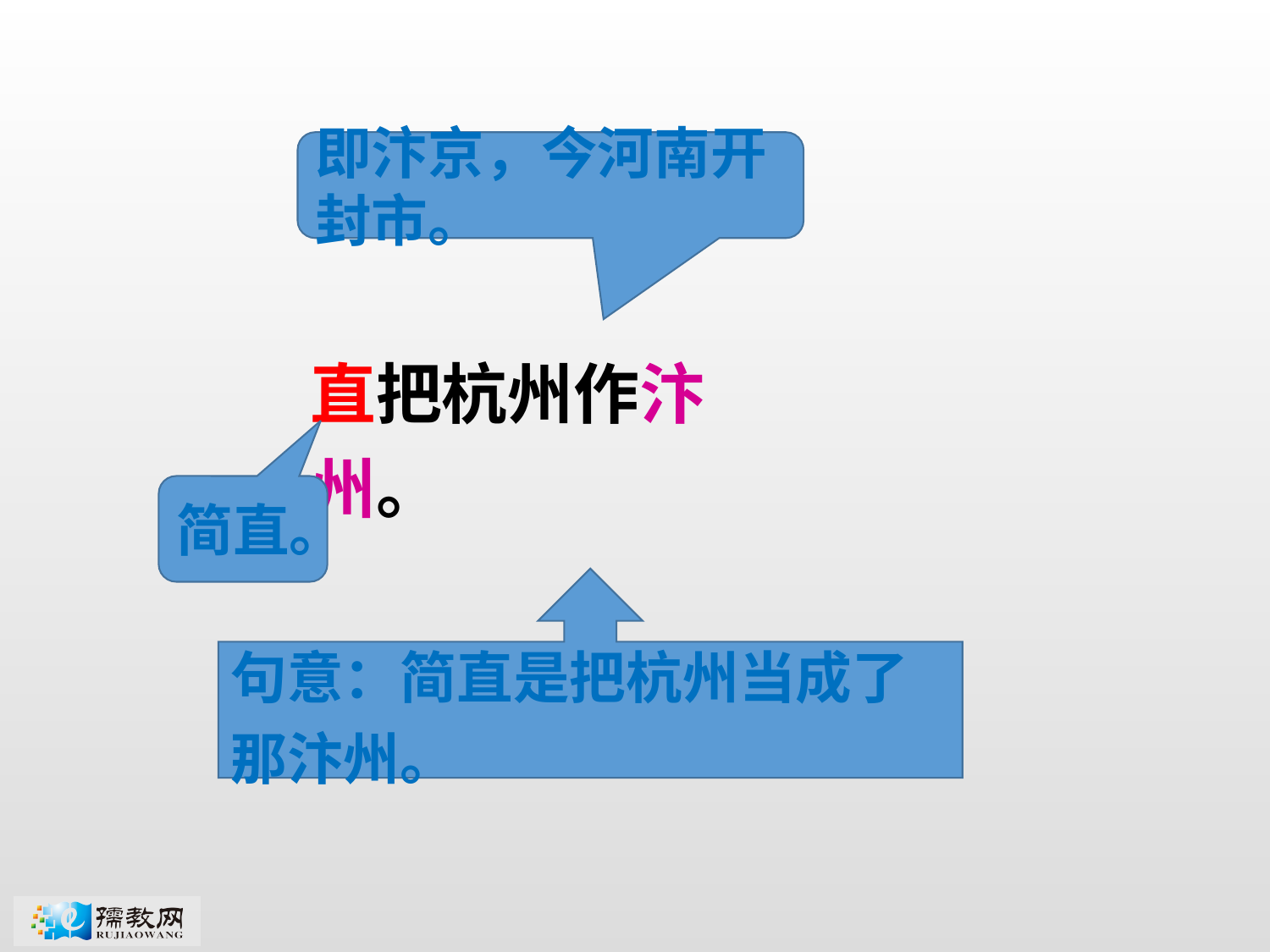

即汴京，今河南开封市。
直把杭州作汴州。
简直。
句意：简直是把杭州当成了那汴州。